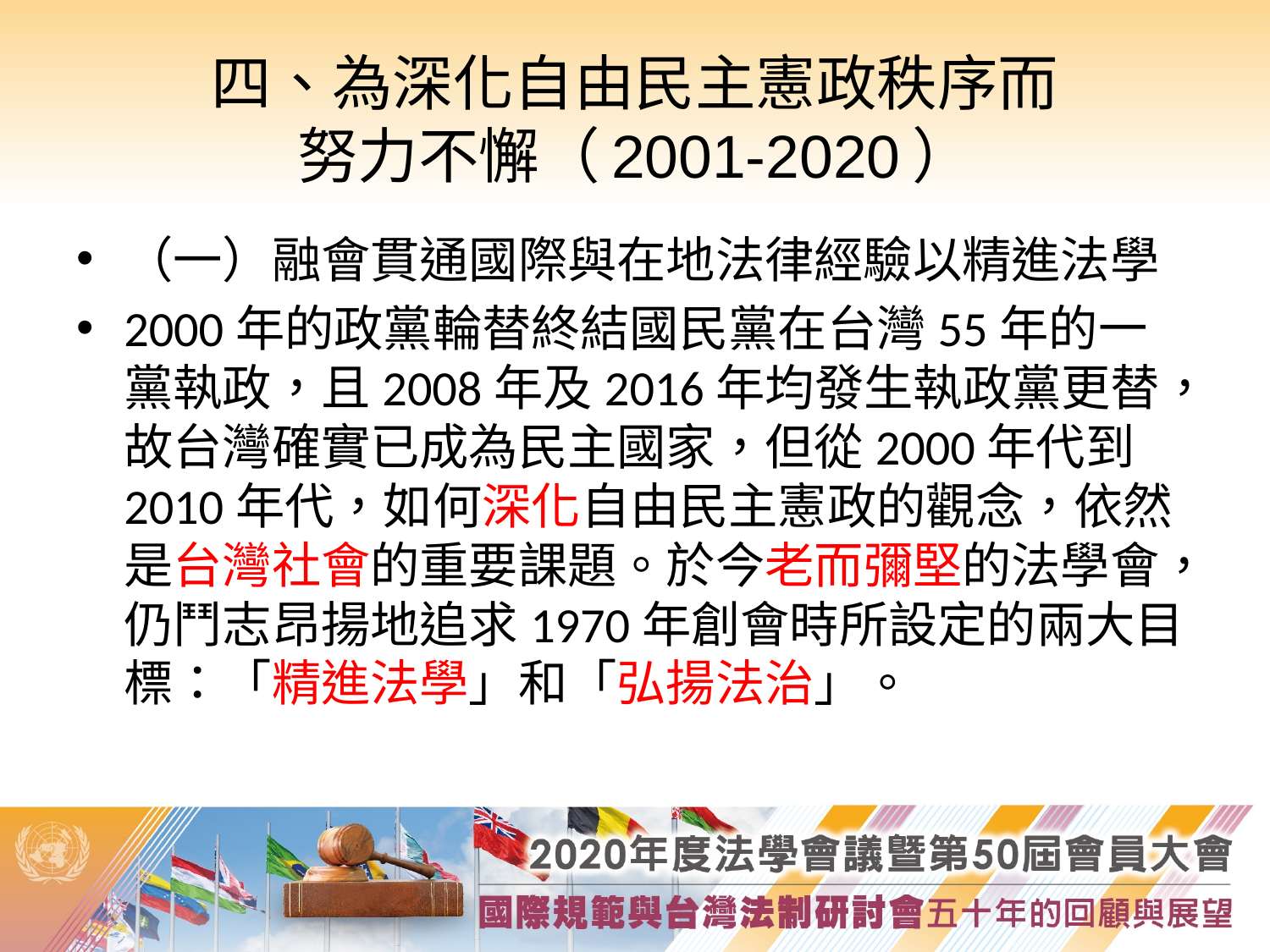

# 四、為深化自由民主憲政秩序而 努力不懈（2001-2020）
（一）融會貫通國際與在地法律經驗以精進法學
2000年的政黨輪替終結國民黨在台灣55年的一黨執政，且2008年及2016年均發生執政黨更替，故台灣確實已成為民主國家，但從2000年代到2010年代，如何深化自由民主憲政的觀念，依然是台灣社會的重要課題。於今老而彌堅的法學會，仍鬥志昂揚地追求1970年創會時所設定的兩大目標：「精進法學」和「弘揚法治」。